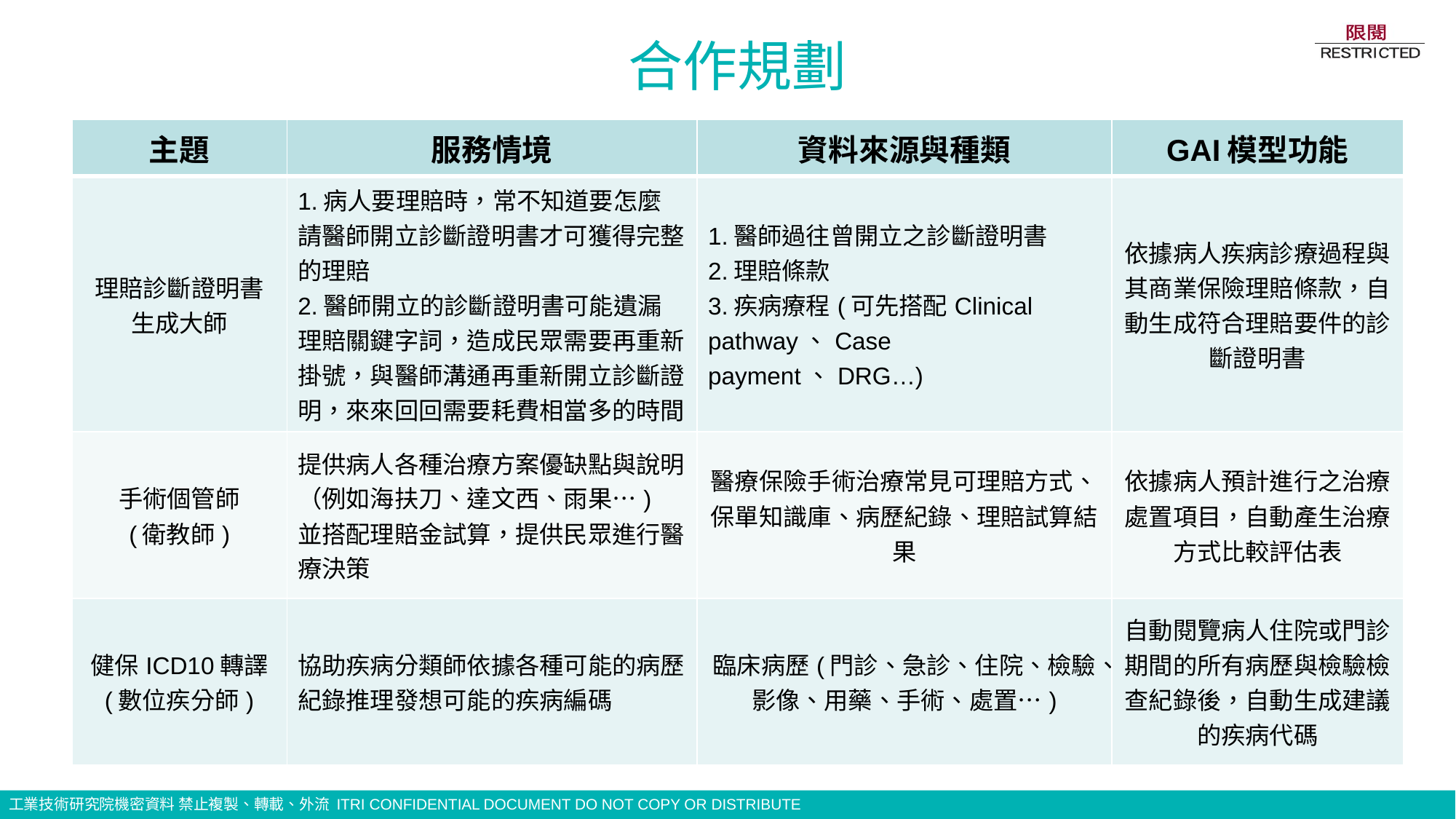

合作規劃
| 主題 | 服務情境 | 資料來源與種類 | GAI模型功能 |
| --- | --- | --- | --- |
| 理賠診斷證明書 生成大師 | 1.病人要理賠時，常不知道要怎麼請醫師開立診斷證明書才可獲得完整的理賠 2.醫師開立的診斷證明書可能遺漏理賠關鍵字詞，造成民眾需要再重新掛號，與醫師溝通再重新開立診斷證明，來來回回需要耗費相當多的時間 | 1.醫師過往曾開立之診斷證明書 2.理賠條款 3.疾病療程(可先搭配Clinical pathway、Case payment、DRG…) | 依據病人疾病診療過程與其商業保險理賠條款，自動生成符合理賠要件的診斷證明書 |
| 手術個管師 (衛教師) | 提供病人各種治療方案優缺點與說明（例如海扶刀、達文西、雨果…) 並搭配理賠金試算，提供民眾進行醫療決策 | 醫療保險手術治療常見可理賠方式、保單知識庫、病歷紀錄、理賠試算結果 | 依據病人預計進行之治療處置項目，自動產生治療方式比較評估表 |
| 健保ICD10轉譯 (數位疾分師) | 協助疾病分類師依據各種可能的病歷紀錄推理發想可能的疾病編碼 | 臨床病歷(門診、急診、住院、檢驗、影像、用藥、手術、處置…) | 自動閱覽病人住院或門診期間的所有病歷與檢驗檢查紀錄後，自動生成建議的疾病代碼 |